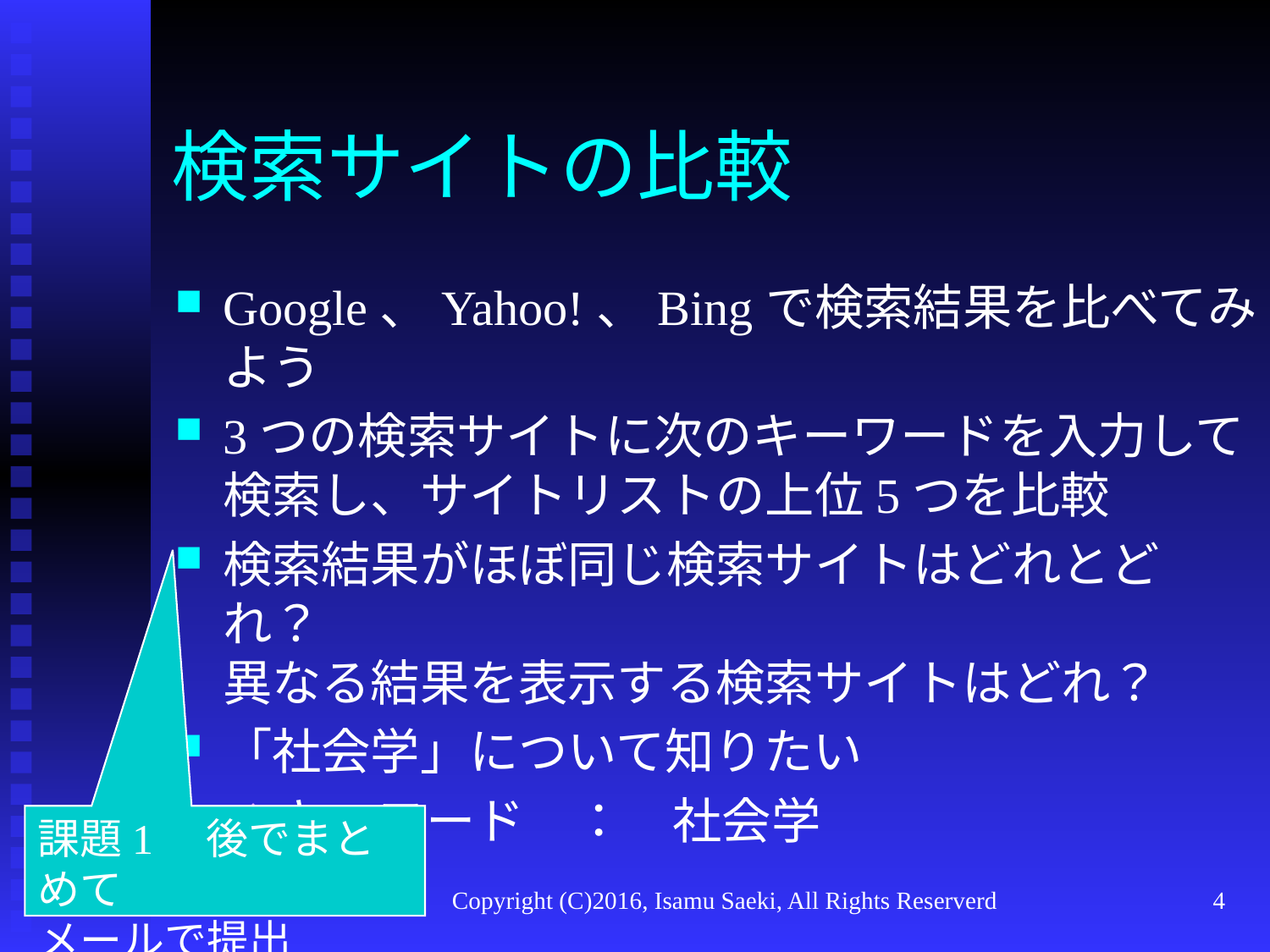

# 検索サイトの比較
Google、Yahoo!、Bingで検索結果を比べてみよう
3つの検索サイトに次のキーワードを入力して検索し、サイトリストの上位5つを比較
検索結果がほぼ同じ検索サイトはどれとどれ？
異なる結果を表示する検索サイトはどれ？
「社会学」について知りたい
キーワード　：　社会学
課題1　後でまとめて
メールで提出
2016/04/19
Copyright (C)2016, Isamu Saeki, All Rights Reserverd
4